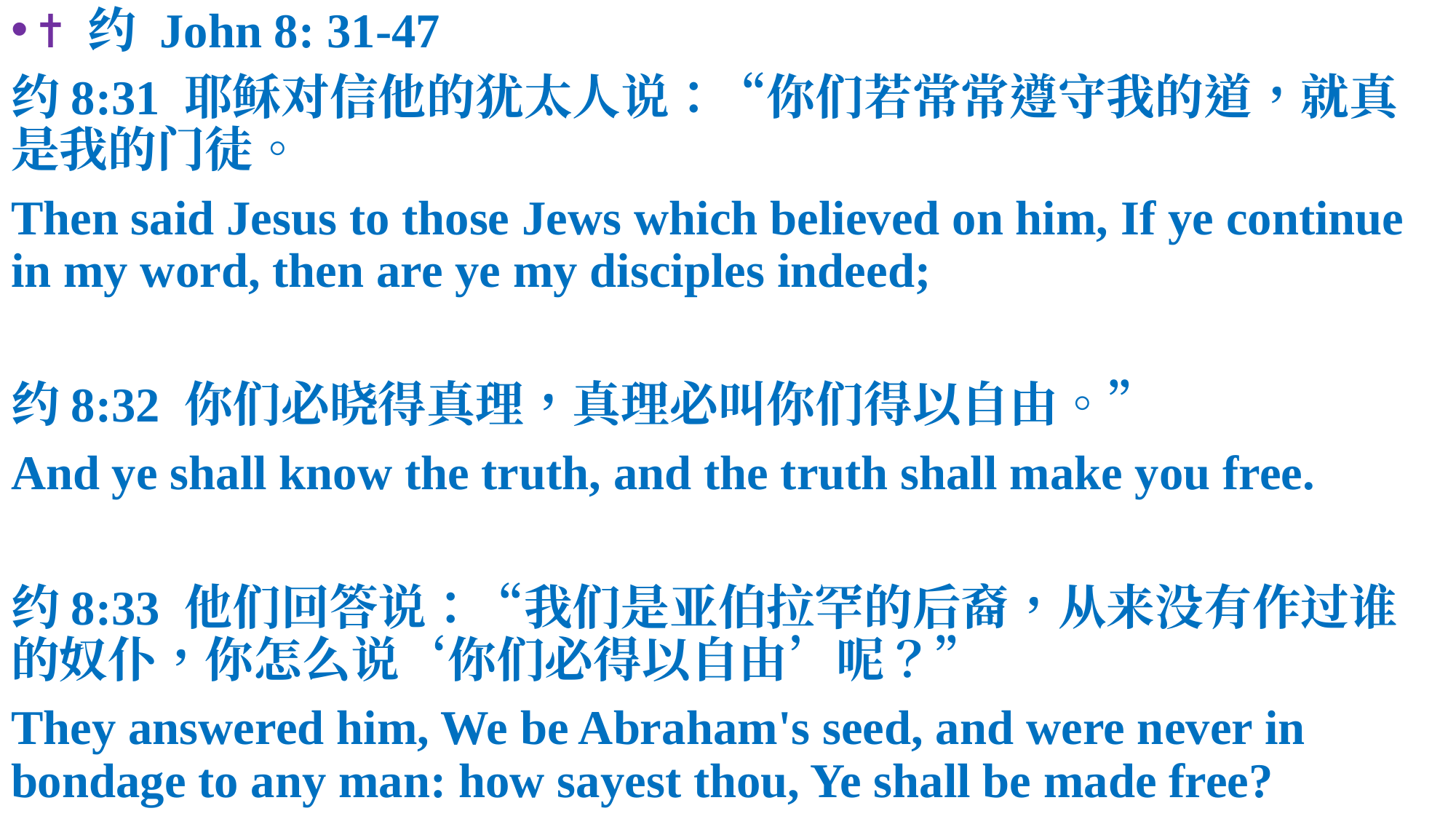

✝️ 约 John 8: 31-47
约8:31 耶稣对信他的犹太人说：“你们若常常遵守我的道，就真是我的门徒。
Then said Jesus to those Jews which believed on him, If ye continue in my word, then are ye my disciples indeed;

约8:32 你们必晓得真理，真理必叫你们得以自由。”
And ye shall know the truth, and the truth shall make you free.

约8:33 他们回答说：“我们是亚伯拉罕的后裔，从来没有作过谁的奴仆，你怎么说‘你们必得以自由’呢？”
They answered him, We be Abraham's seed, and were never in bondage to any man: how sayest thou, Ye shall be made free?